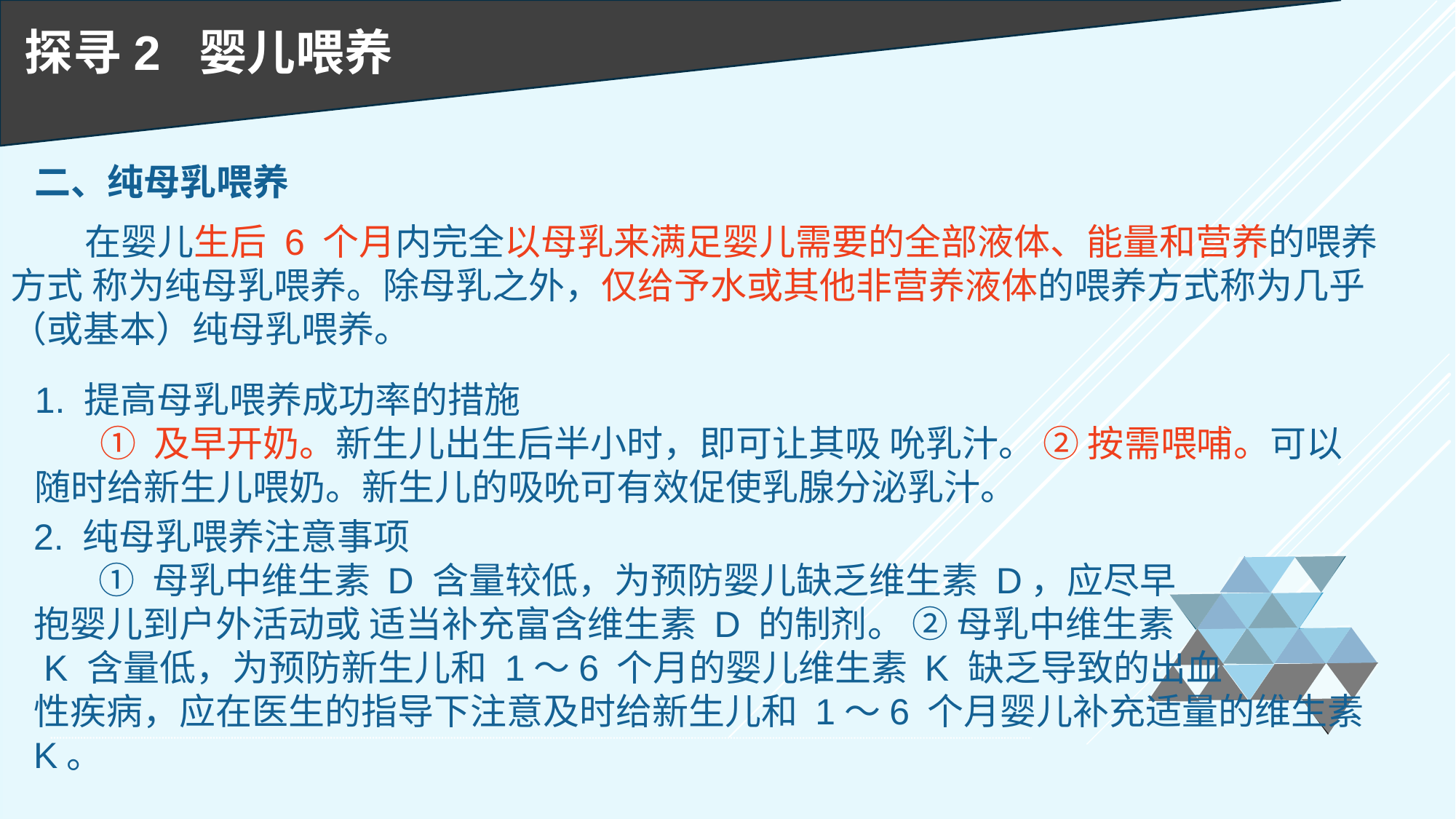

探寻2  婴儿喂养
二、纯母乳喂养

        在婴儿生后 6 个月内完全以母乳来满足婴儿需要的全部液体、能量和营养的喂养方式 称为纯母乳喂养。除母乳之外，仅给予水或其他非营养液体的喂养方式称为几乎（或基本）纯母乳喂养。
1. 提高母乳喂养成功率的措施
        ① 及早开奶。新生儿出生后半小时，即可让其吸 吮乳汁。 ② 按需喂哺。可以随时给新生儿喂奶。新生儿的吸吮可有效促使乳腺分泌乳汁。
2. 纯母乳喂养注意事项
        ① 母乳中维生素 D 含量较低，为预防婴儿缺乏维生素 D，应尽早
抱婴儿到户外活动或 适当补充富含维生素 D 的制剂。 ② 母乳中维生素
 K 含量低，为预防新生儿和 1～6 个月的婴儿维生素 K 缺乏导致的出血
性疾病，应在医生的指导下注意及时给新生儿和 1～6 个月婴儿补充适量的维生素 K。